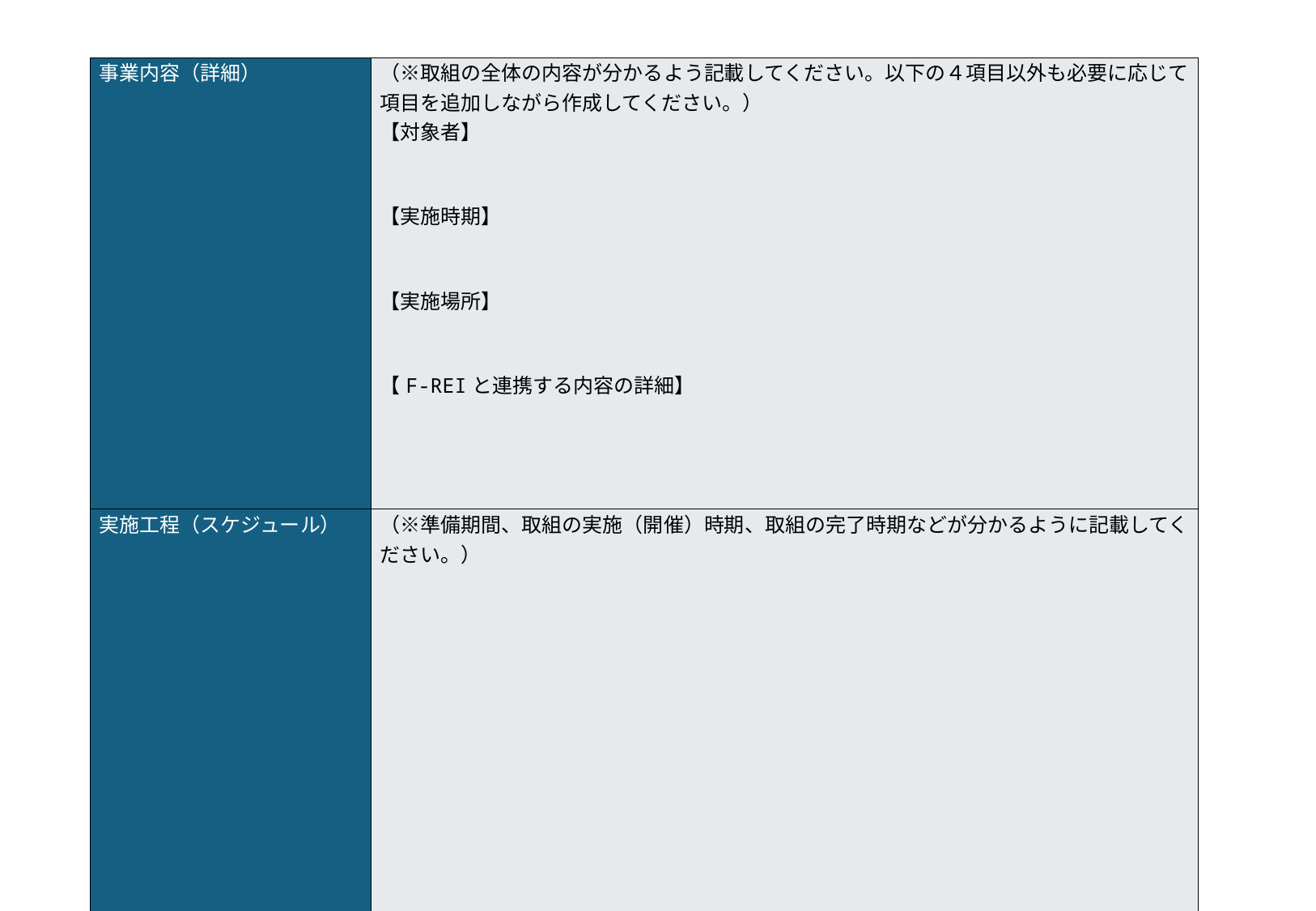

| 事業内容（詳細） | （※取組の全体の内容が分かるよう記載してください。以下の４項目以外も必要に応じて項目を追加しながら作成してください。） 【対象者】 【実施時期】 【実施場所】 【F-REIと連携する内容の詳細】 |
| --- | --- |
| 実施工程（スケジュール） | （※準備期間、取組の実施（開催）時期、取組の完了時期などが分かるように記載してください。） |